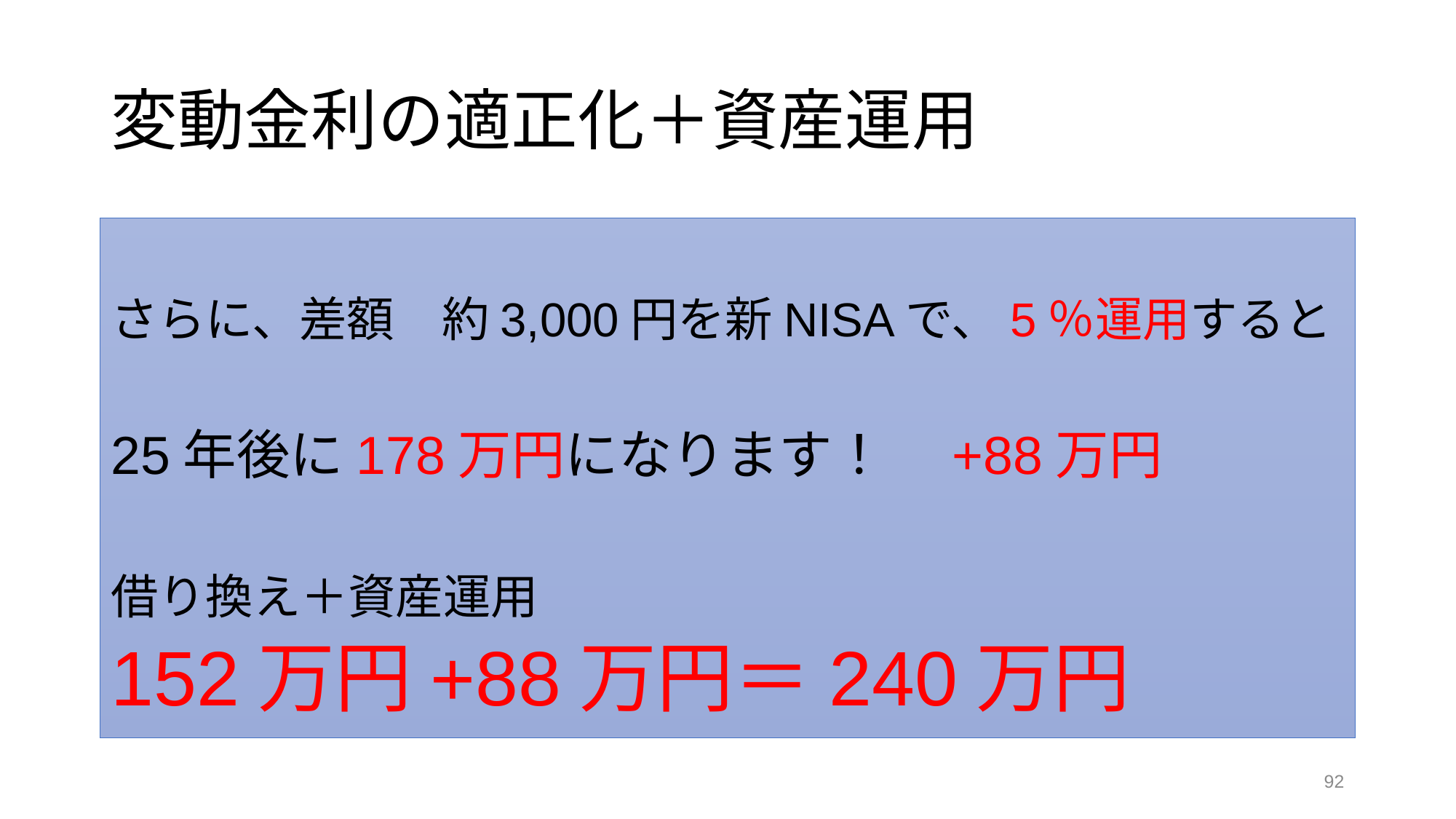

# 変動金利の適正化＋資産運用

さらに、差額　約3,000円を新NISAで、5％運用すると

25年後に178万円になります！　+88万円

借り換え＋資産運用
152万円+88万円＝240万円

92